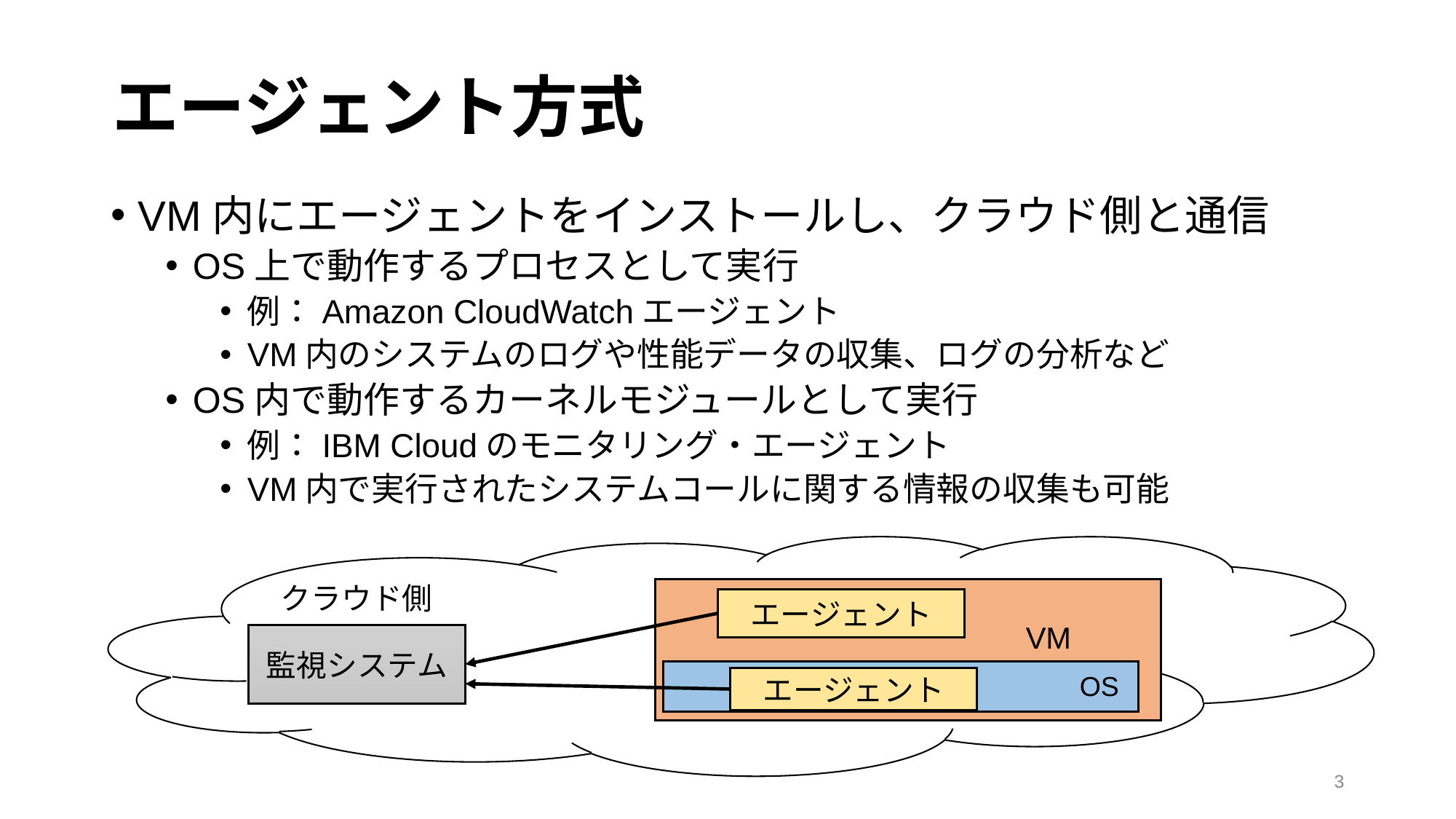

# エージェント方式
VM内にエージェントをインストールし、クラウド側と通信
OS上で動作するプロセスとして実行
例：Amazon CloudWatchエージェント
VM内のシステムのログや性能データの収集、ログの分析など
OS内で動作するカーネルモジュールとして実行
例：IBM Cloudのモニタリング・エージェント
VM内で実行されたシステムコールに関する情報の収集も可能

クラウド側

エージェント
VM
監視システム

OS
エージェント
3